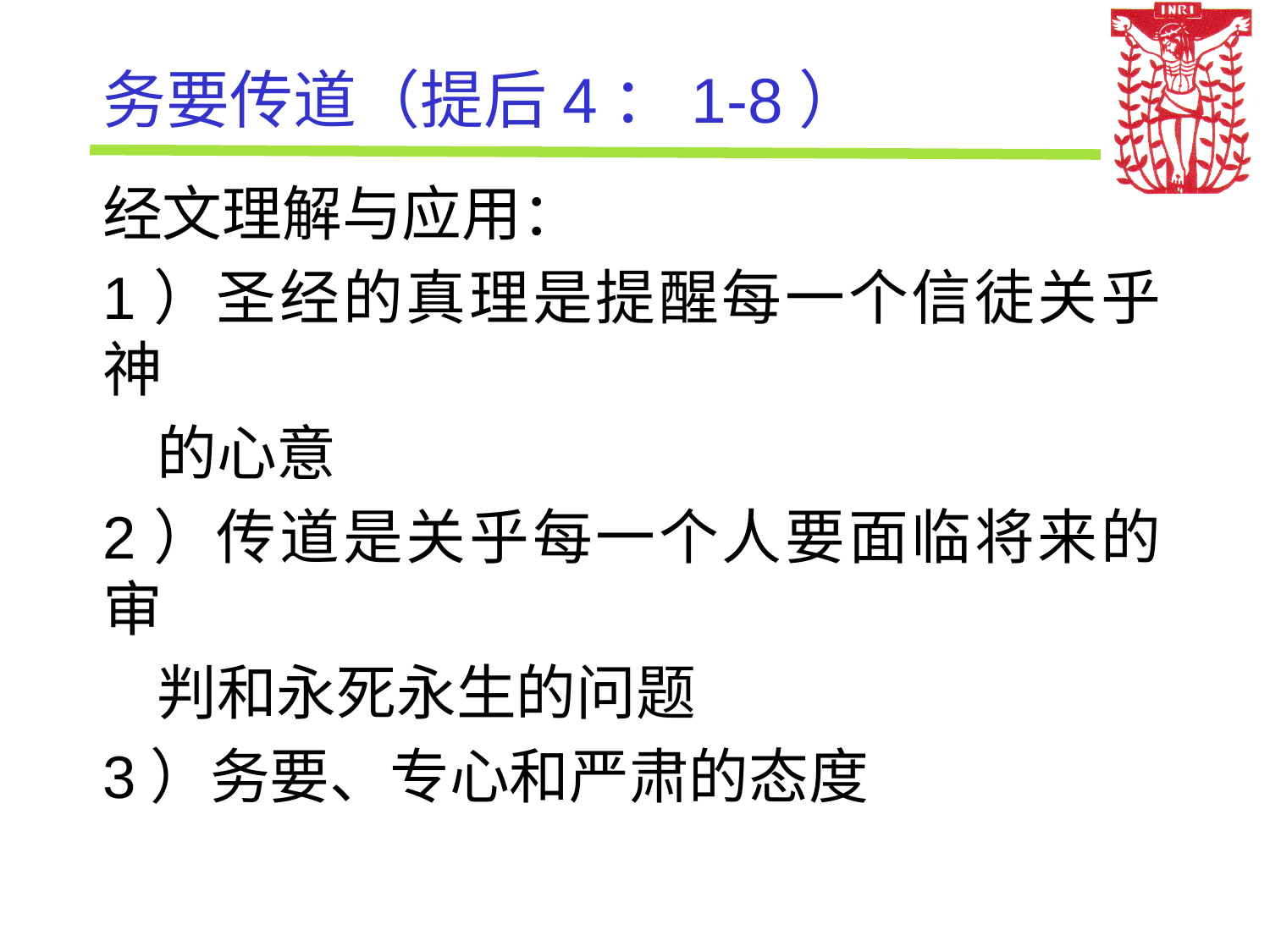

务要传道（提后4：1-8）
经文理解与应用：
1）圣经的真理是提醒每一个信徒关乎神
   的心意
2）传道是关乎每一个人要面临将来的审
   判和永死永生的问题
3）务要、专心和严肃的态度